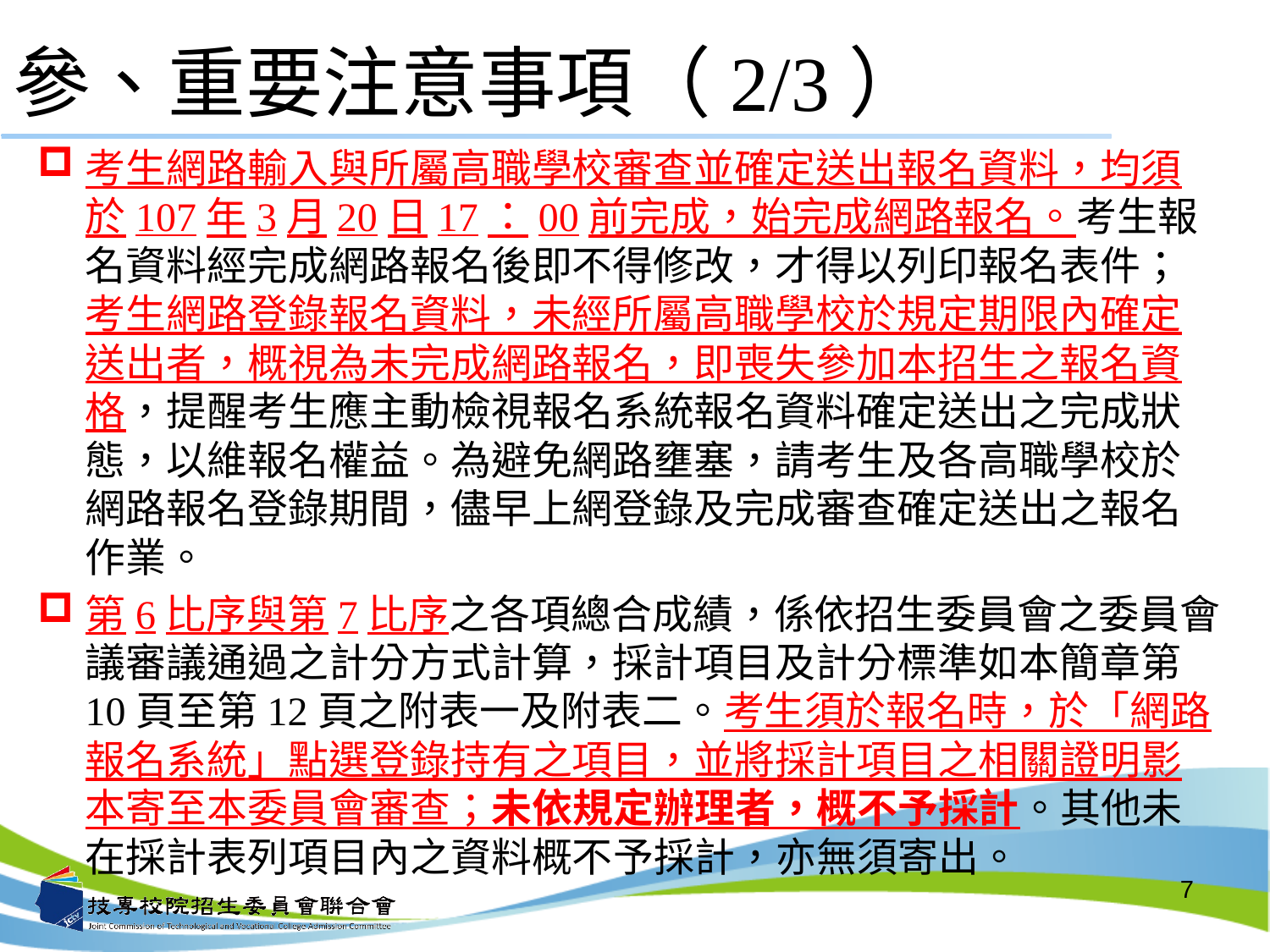

# 參、重要注意事項（2/3）
考生網路輸入與所屬高職學校審查並確定送出報名資料，均須於107年3月20日17：00前完成，始完成網路報名。考生報名資料經完成網路報名後即不得修改，才得以列印報名表件；考生網路登錄報名資料，未經所屬高職學校於規定期限內確定送出者，概視為未完成網路報名，即喪失參加本招生之報名資格，提醒考生應主動檢視報名系統報名資料確定送出之完成狀態，以維報名權益。為避免網路壅塞，請考生及各高職學校於網路報名登錄期間，儘早上網登錄及完成審查確定送出之報名作業。
第6比序與第7比序之各項總合成績，係依招生委員會之委員會議審議通過之計分方式計算，採計項目及計分標準如本簡章第10頁至第12頁之附表一及附表二。考生須於報名時，於「網路報名系統」點選登錄持有之項目，並將採計項目之相關證明影本寄至本委員會審查；未依規定辦理者，概不予採計。其他未在採計表列項目內之資料概不予採計，亦無須寄出。
7